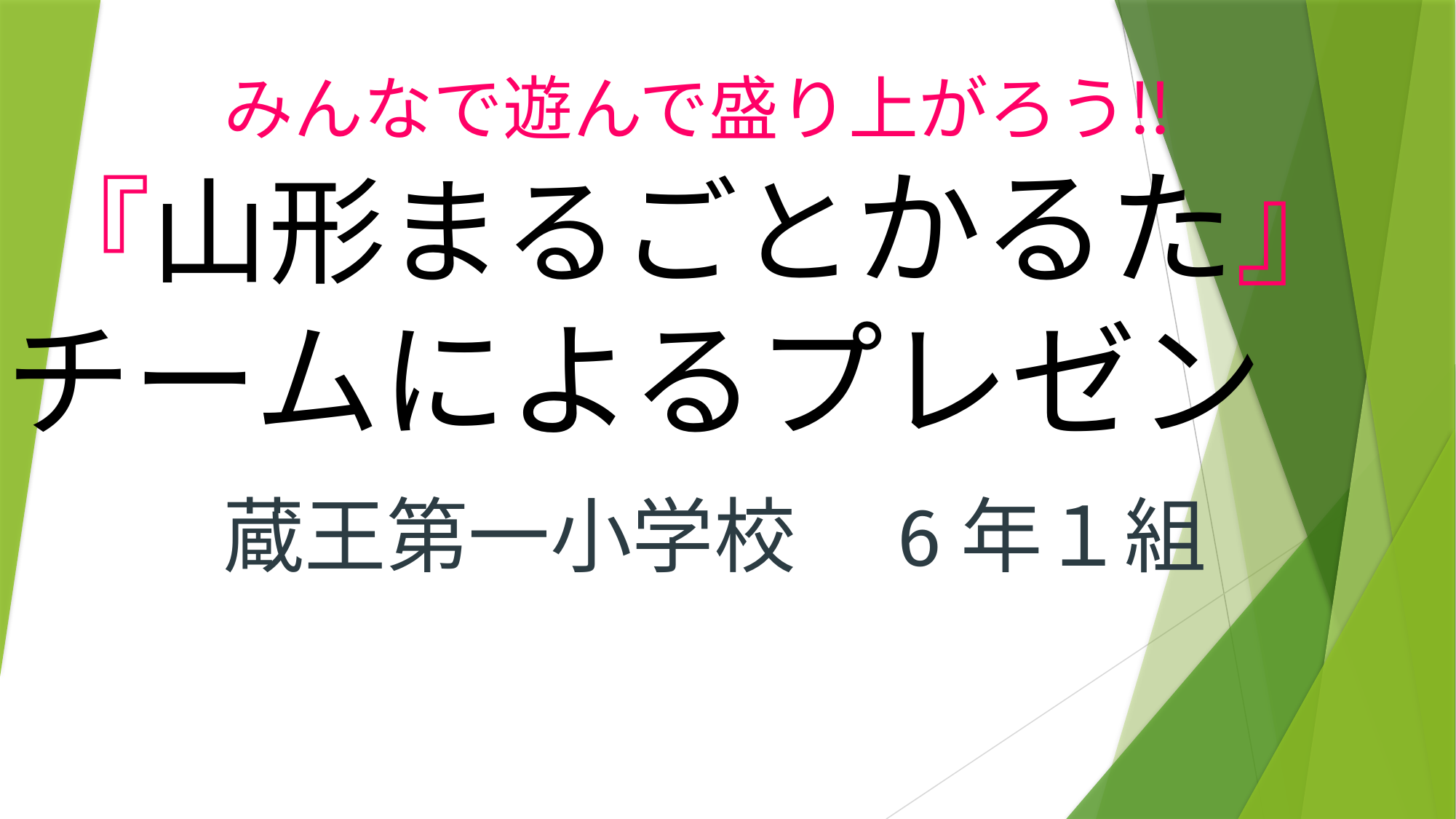

# みんなで遊んで盛り上がろう‼ 『山形まるごとかるた』 チームによるプレゼン
蔵王第一小学校　6年１組